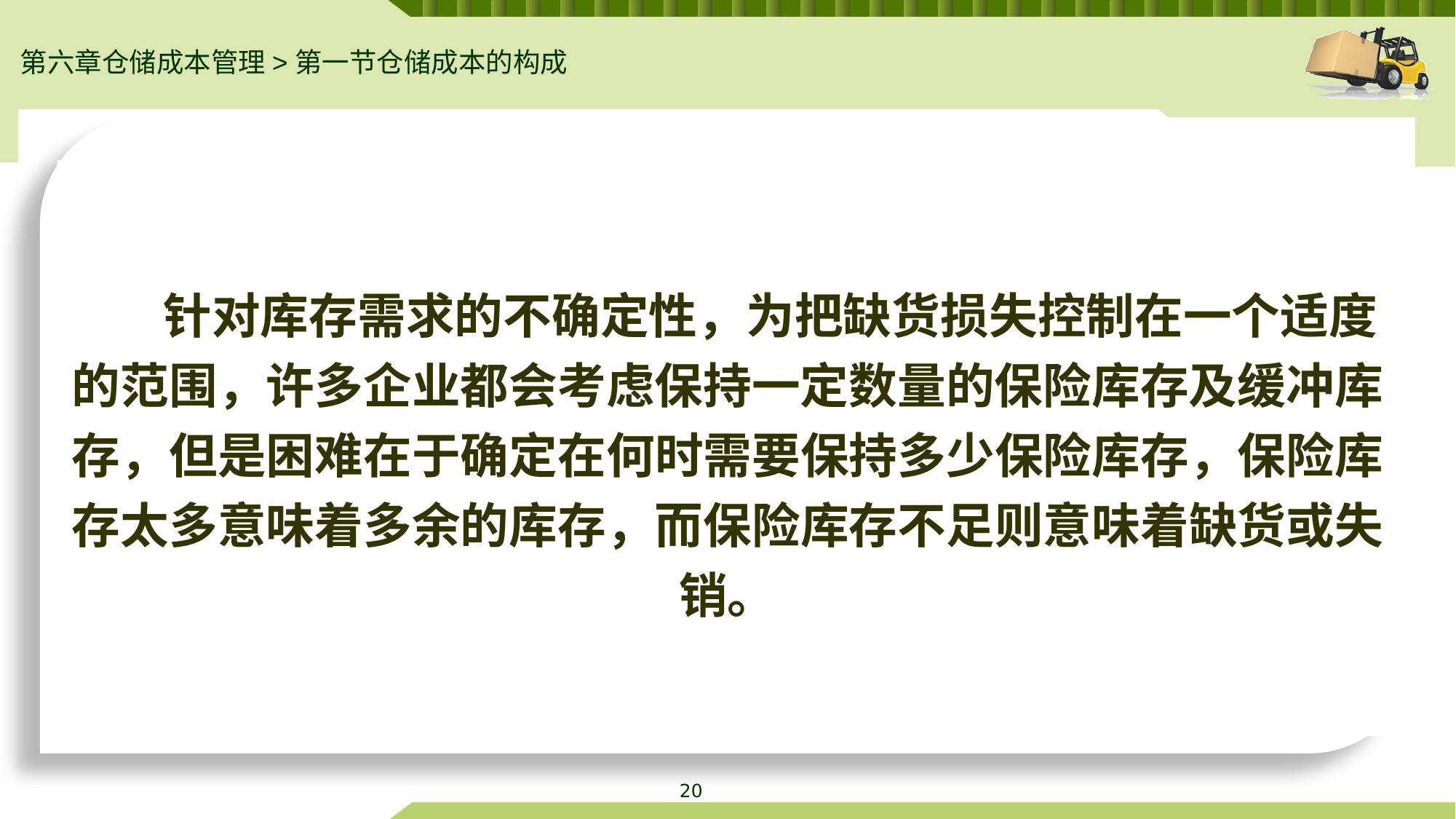

第六章仓储成本管理>第一节仓储成本的构成
针对库存需求的不确定性，为把缺货损失控制在一个适度的范围，许多企业都会考虑保持一定数量的保险库存及缓冲库存，但是困难在于确定在何时需要保持多少保险库存，保险库存太多意味着多余的库存，而保险库存不足则意味着缺货或失销。